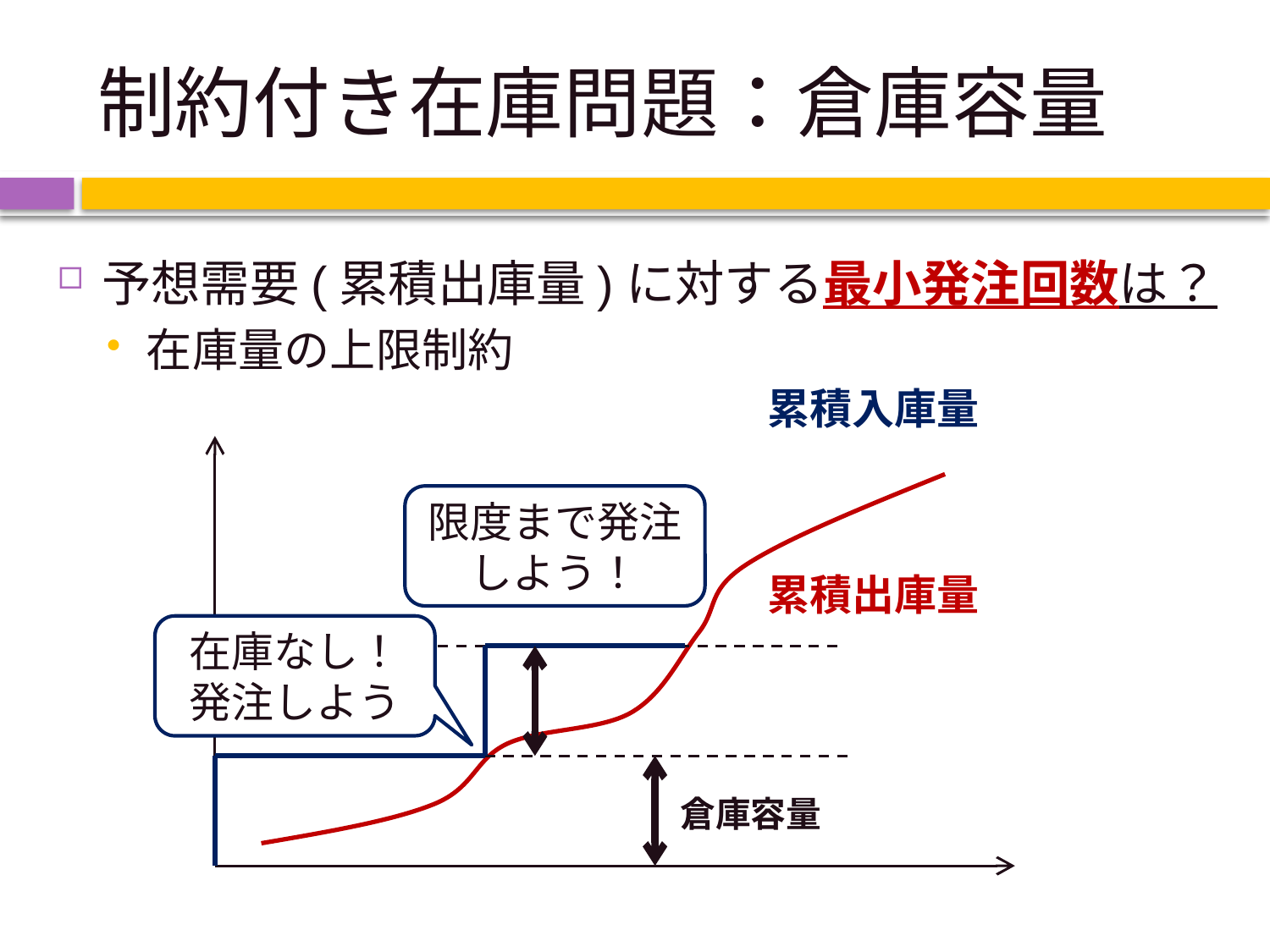

# 制約付き在庫問題：倉庫容量
予想需要(累積出庫量)に対する最小発注回数は？
在庫量の上限制約
累積入庫量

限度まで発注しよう！
累積出庫量
在庫なし！
発注しよう
倉庫容量